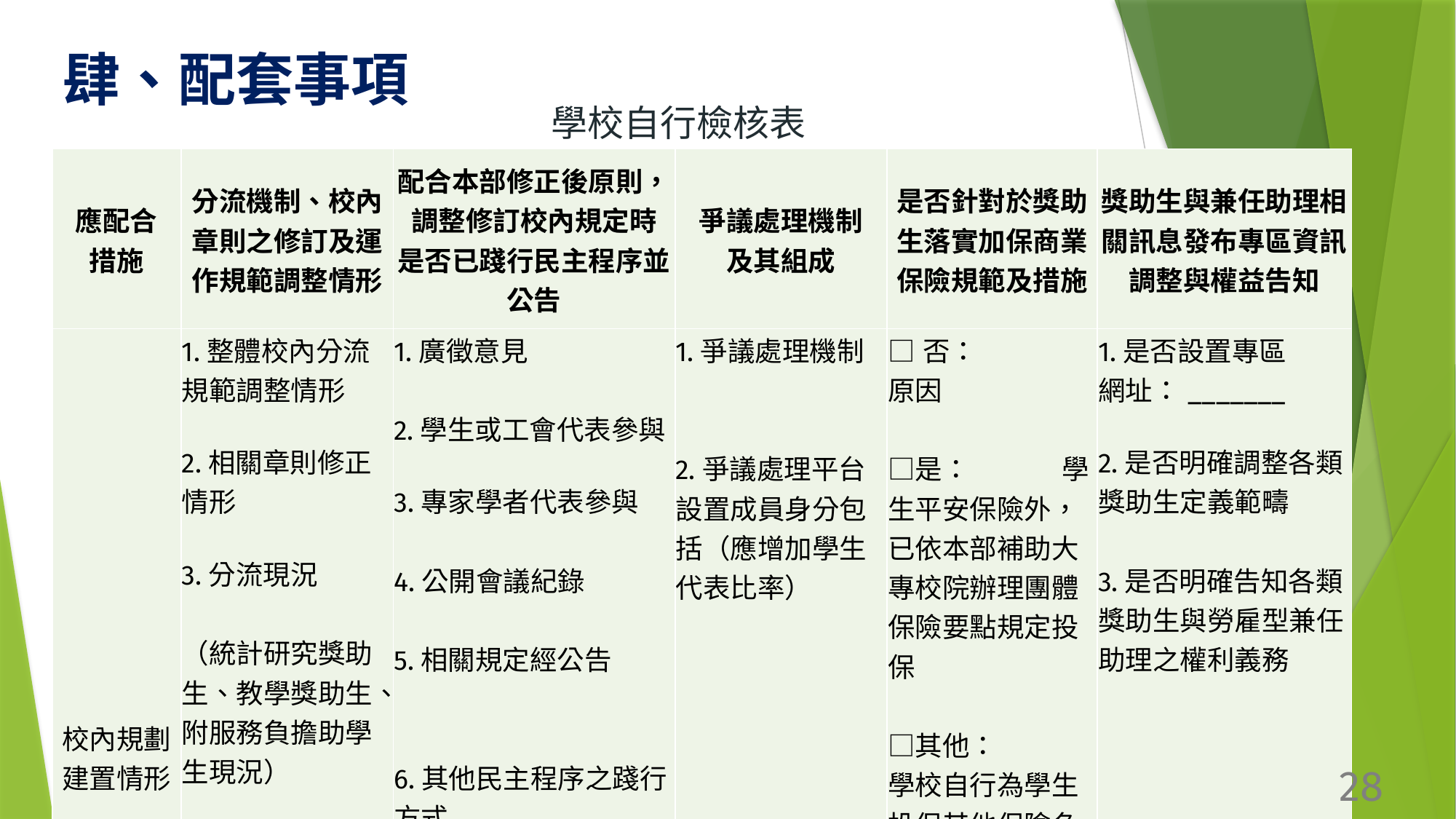

# 肆、配套事項
學校自行檢核表
| 應配合 措施 | 分流機制、校內章則之修訂及運作規範調整情形 | 配合本部修正後原則，調整修訂校內規定時 是否已踐行民主程序並公告 | 爭議處理機制 及其組成 | 是否針對於獎助生落實加保商業保險規範及措施 | 獎助生與兼任助理相關訊息發布專區資訊調整與權益告知 |
| --- | --- | --- | --- | --- | --- |
| 校內規劃 建置情形 | 1.整體校內分流規範調整情形 2.相關章則修正情形 3.分流現況 （統計研究獎助生、教學獎助生、附服務負擔助學生現況） | 1.廣徵意見 2.學生或工會代表參與 3.專家學者代表參與 4.公開會議紀錄 5.相關規定經公告 6.其他民主程序之踐行方式 | 1.爭議處理機制 2.爭議處理平台設置成員身分包括（應增加學生代表比率） | □否： 原因 □是： 學生平安保險外，已依本部補助大專校院辦理團體保險要點規定投保 □其他： 學校自行為學生投保其他保險名稱及額度 | 1.是否設置專區 網址：\_\_\_\_\_\_\_ 2.是否明確調整各類獎助生定義範疇 3.是否明確告知各類獎助生與勞雇型兼任助理之權利義務 |
28